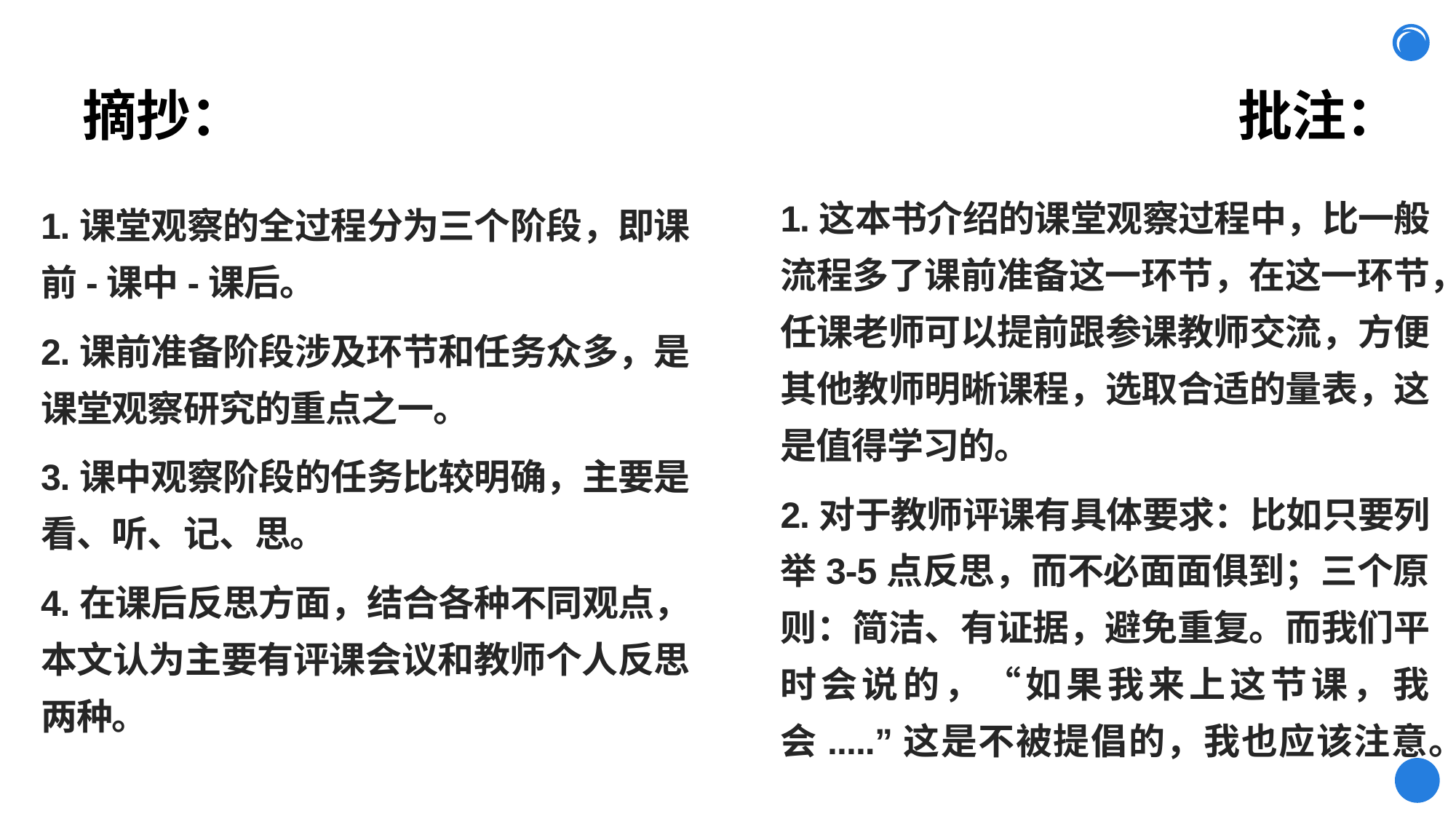

摘抄：
批注：
1.这本书介绍的课堂观察过程中，比一般流程多了课前准备这一环节，在这一环节，任课老师可以提前跟参课教师交流，方便其他教师明晰课程，选取合适的量表，这是值得学习的。
2.对于教师评课有具体要求：比如只要列举3-5点反思，而不必面面俱到；三个原则：简洁、有证据，避免重复。而我们平时会说的，“如果我来上这节课，我会.....”这是不被提倡的，我也应该注意。
1.课堂观察的全过程分为三个阶段，即课前-课中-课后。
2.课前准备阶段涉及环节和任务众多，是课堂观察研究的重点之一。
3.课中观察阶段的任务比较明确，主要是看、听、记、思。
4.在课后反思方面，结合各种不同观点，本文认为主要有评课会议和教师个人反思两种。